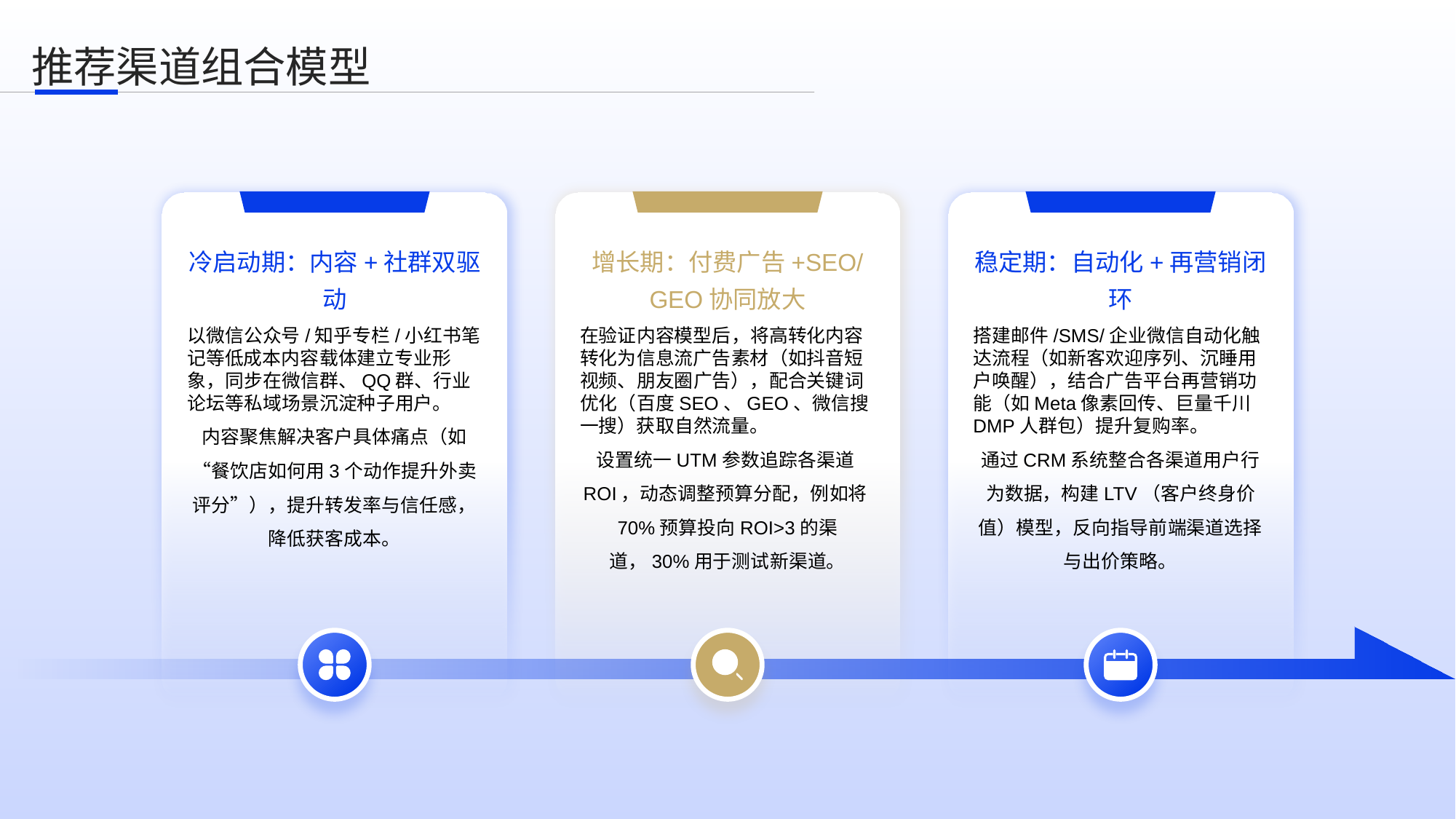

推荐渠道组合模型

冷启动期：内容+社群双驱动
增长期：付费广告+SEO/GEO协同放大
稳定期：自动化+再营销闭环
以微信公众号/知乎专栏/小红书笔记等低成本内容载体建立专业形象，同步在微信群、QQ群、行业论坛等私域场景沉淀种子用户。
内容聚焦解决客户具体痛点（如“餐饮店如何用3个动作提升外卖评分”），提升转发率与信任感，降低获客成本。
在验证内容模型后，将高转化内容转化为信息流广告素材（如抖音短视频、朋友圈广告），配合关键词优化（百度SEO、GEO、微信搜一搜）获取自然流量。
设置统一UTM参数追踪各渠道ROI，动态调整预算分配，例如将70%预算投向ROI>3的渠道，30%用于测试新渠道。
搭建邮件/SMS/企业微信自动化触达流程（如新客欢迎序列、沉睡用户唤醒），结合广告平台再营销功能（如Meta像素回传、巨量千川DMP人群包）提升复购率。
通过CRM系统整合各渠道用户行为数据，构建LTV（客户终身价值）模型，反向指导前端渠道选择与出价策略。